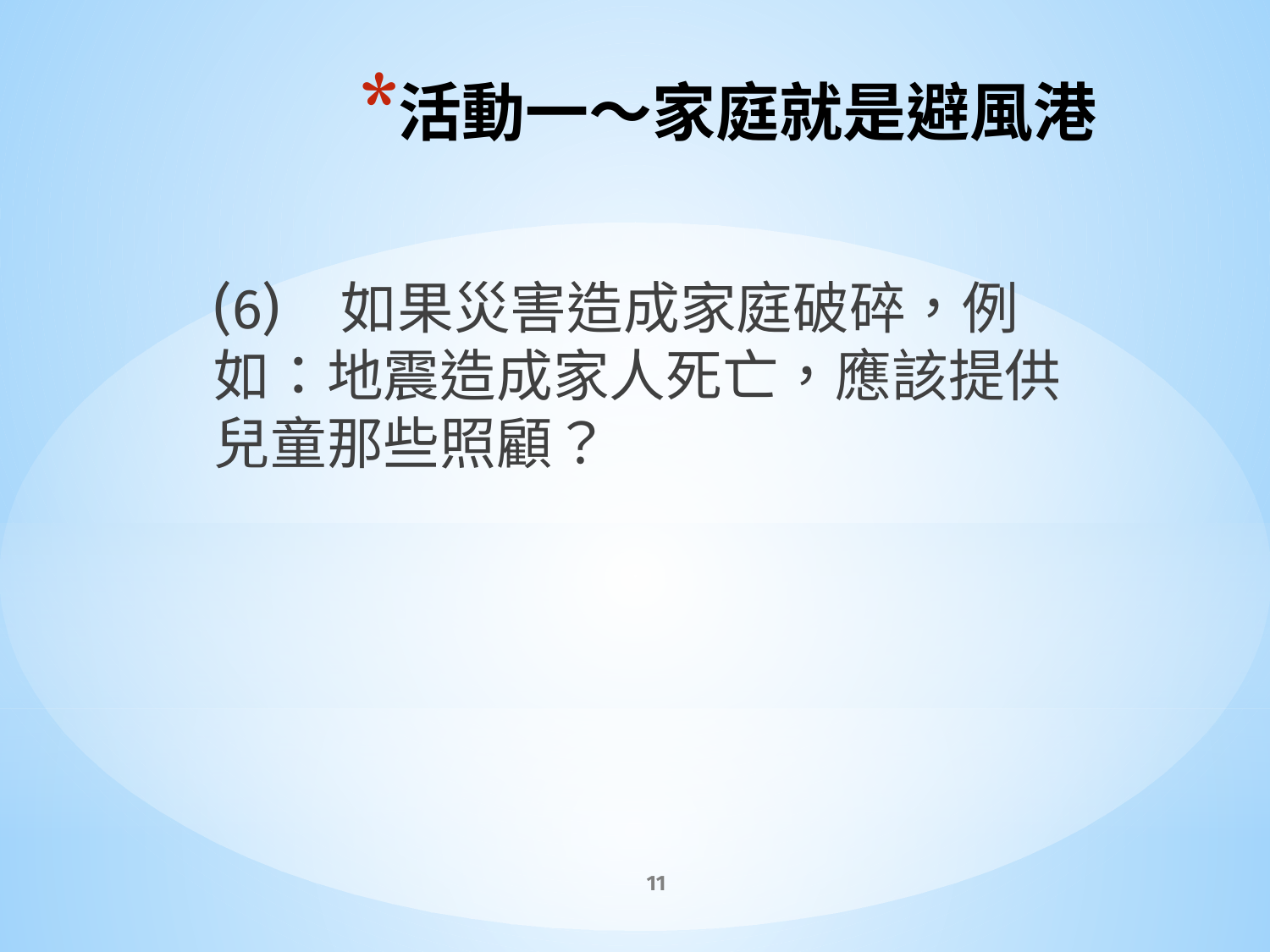

# 活動一〜家庭就是避風港
(6)	如果災害造成家庭破碎，例如：地震造成家人死亡，應該提供兒童那些照顧？
11